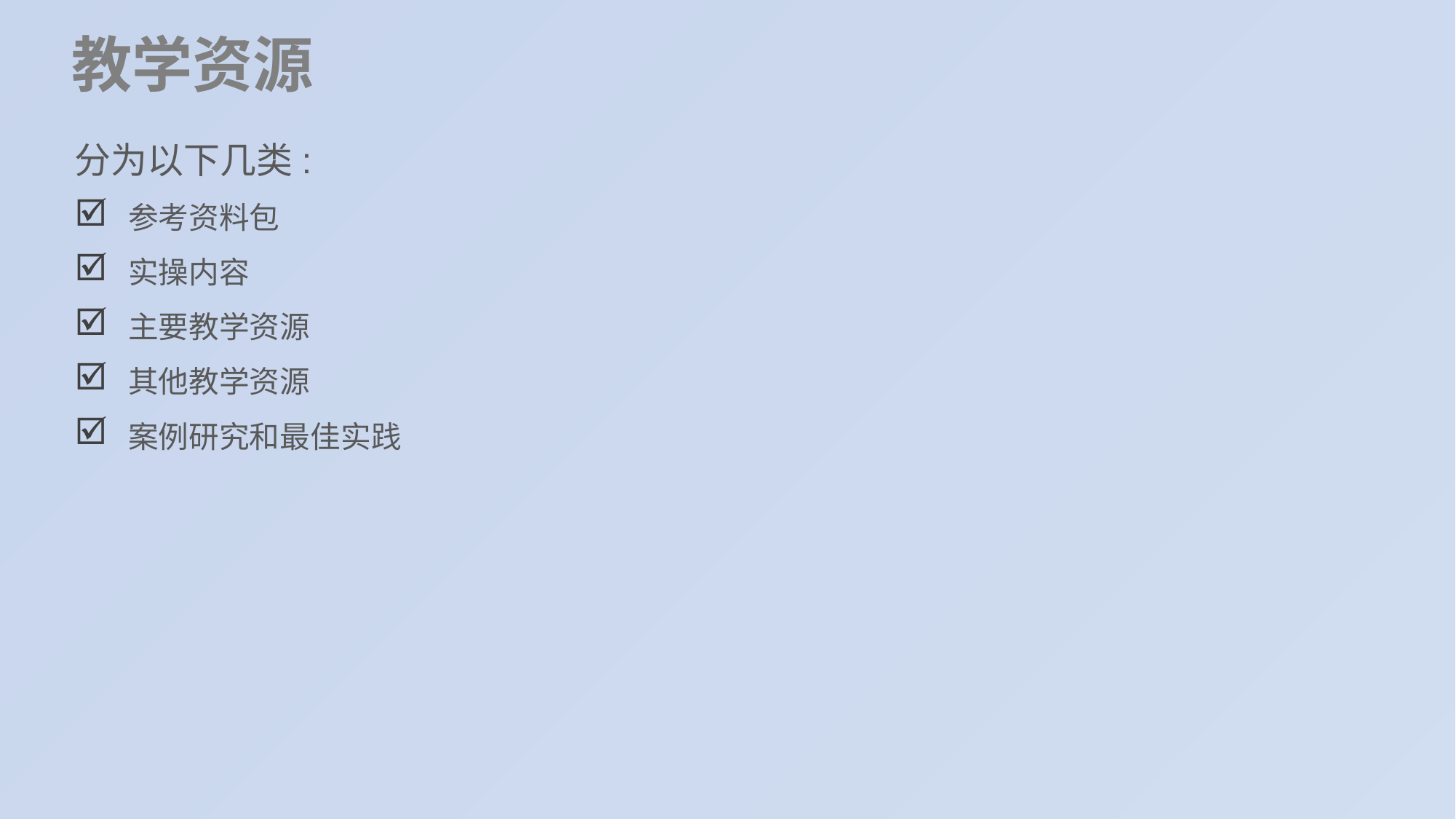

教学资源
分为以下几类:
参考资料包
实操内容
主要教学资源
其他教学资源
案例研究和最佳实践